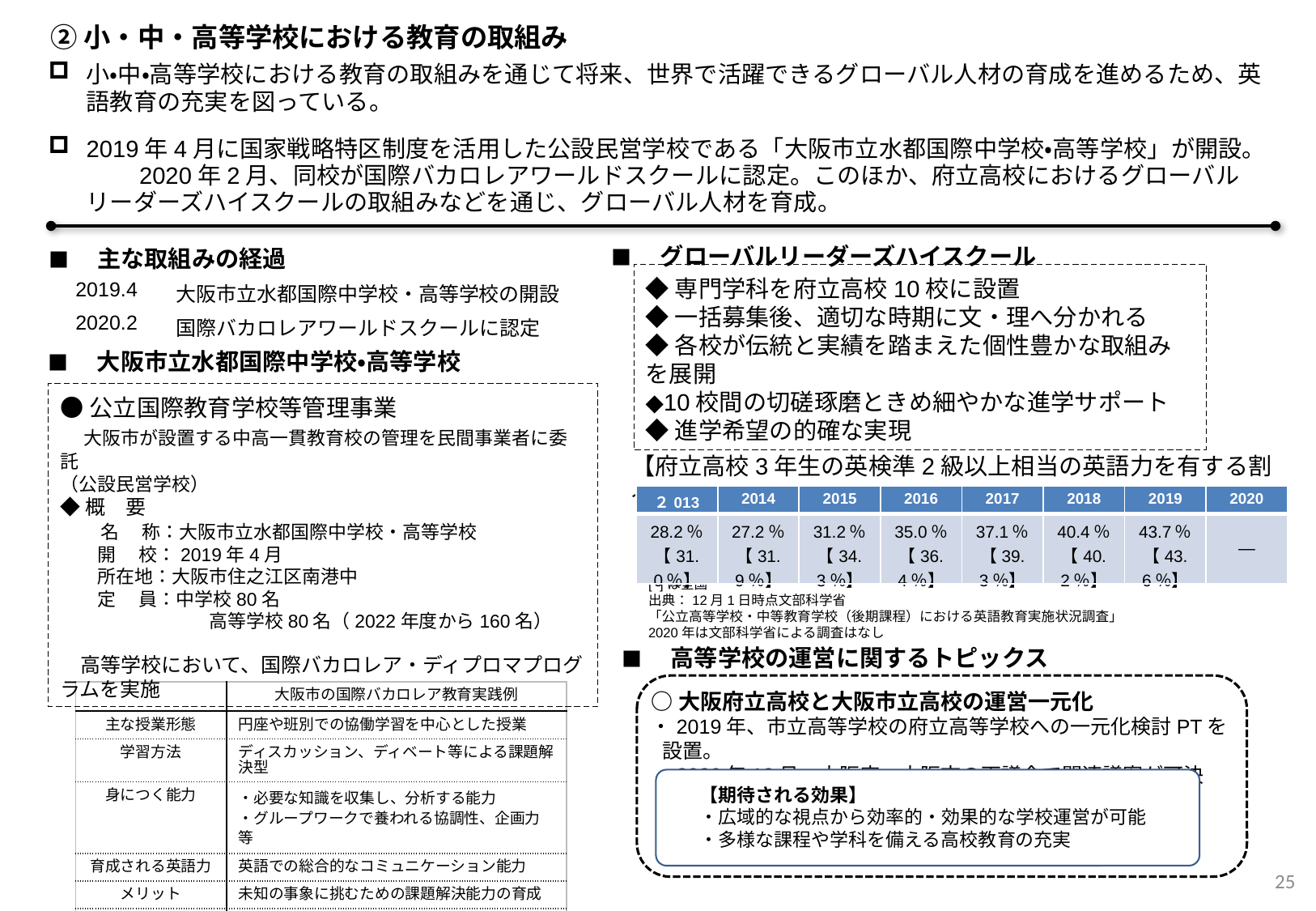

②小・中・高等学校における教育の取組み
小・中・高等学校における教育の取組みを通じて将来、世界で活躍できるグローバル人材の育成を進めるため、英語教育の充実を図っている。
2019年4月に国家戦略特区制度を活用した公設民営学校である「大阪市立水都国際中学校・高等学校」が開設。　　2020年2月、同校が国際バカロレアワールドスクールに認定。このほか、府立高校におけるグローバルリーダーズハイスクールの取組みなどを通じ、グローバル人材を育成。
■　グローバルリーダーズハイスクール
■　主な取組みの経過
◆専門学科を府立高校10校に設置
◆一括募集後、適切な時期に文・理へ分かれる
◆各校が伝統と実績を踏まえた個性豊かな取組みを展開
◆10校間の切磋琢磨ときめ細やかな進学サポート
◆進学希望の的確な実現
| 2019.4 | 大阪市立水都国際中学校・高等学校の開設 |
| --- | --- |
| 2020.2 | 国際バカロレアワールドスクールに認定 |
|  |  |
■　大阪市立水都国際中学校・高等学校
●公立国際教育学校等管理事業
　大阪市が設置する中高一貫教育校の管理を民間事業者に委託
（公設民営学校）
◆概　要
　　名 　称：大阪市立水都国際中学校・高等学校
　　開　 校：2019年4月
　　所在地：大阪市住之江区南港中
　　定　 員：中学校80名
　　　　　　　　高等学校80名（2022年度から160名）

　高等学校において、国際バカロレア・ディプロマプログラムを実施
【府立高校3年生の英検準2級以上相当の英語力を有する割合】
| ２013 | 2014 | 2015 | 2016 | 2017 | 2018 | 2019 | 2020 |
| --- | --- | --- | --- | --- | --- | --- | --- |
| 28.2％ 【31.0％】 | 27.2％ 【31.9％】 | 31.2％ 【34.3％】 | 35.0％ 【36.4％】 | 37.1％ 【39.3％】 | 40.4％ 【40.2％】 | 43.7％ 【43.6％】 | ― |
[  ]は全国
出典：12月1日時点文部科学省
「公立高等学校・中等教育学校（後期課程）における英語教育実施状況調査」
2020年は文部科学省による調査はなし
■　高等学校の運営に関するトピックス
○大阪府立高校と大阪市立高校の運営一元化
・2019年、市立高等学校の府立高等学校への一元化検討PTを設置。
・2020年12月、大阪府・大阪市の両議会で関連議案が可決
|  | 大阪市の国際バカロレア教育実践例 |
| --- | --- |
| 主な授業形態 | 円座や班別での協働学習を中心とした授業 |
| 学習方法 | ディスカッション、ディベート等による課題解決型 |
| 身につく能力 | ・必要な知識を収集し、分析する能力 ・グループワークで養われる協調性、企画力等 |
| 育成される英語力 | 英語での総合的なコミュニケーション能力 |
| メリット | 未知の事象に挑むための課題解決能力の育成 |
| 評価 | 世界統一基準の評価 |

【期待される効果】
・広域的な視点から効率的・効果的な学校運営が可能
・多様な課程や学科を備える高校教育の充実
25